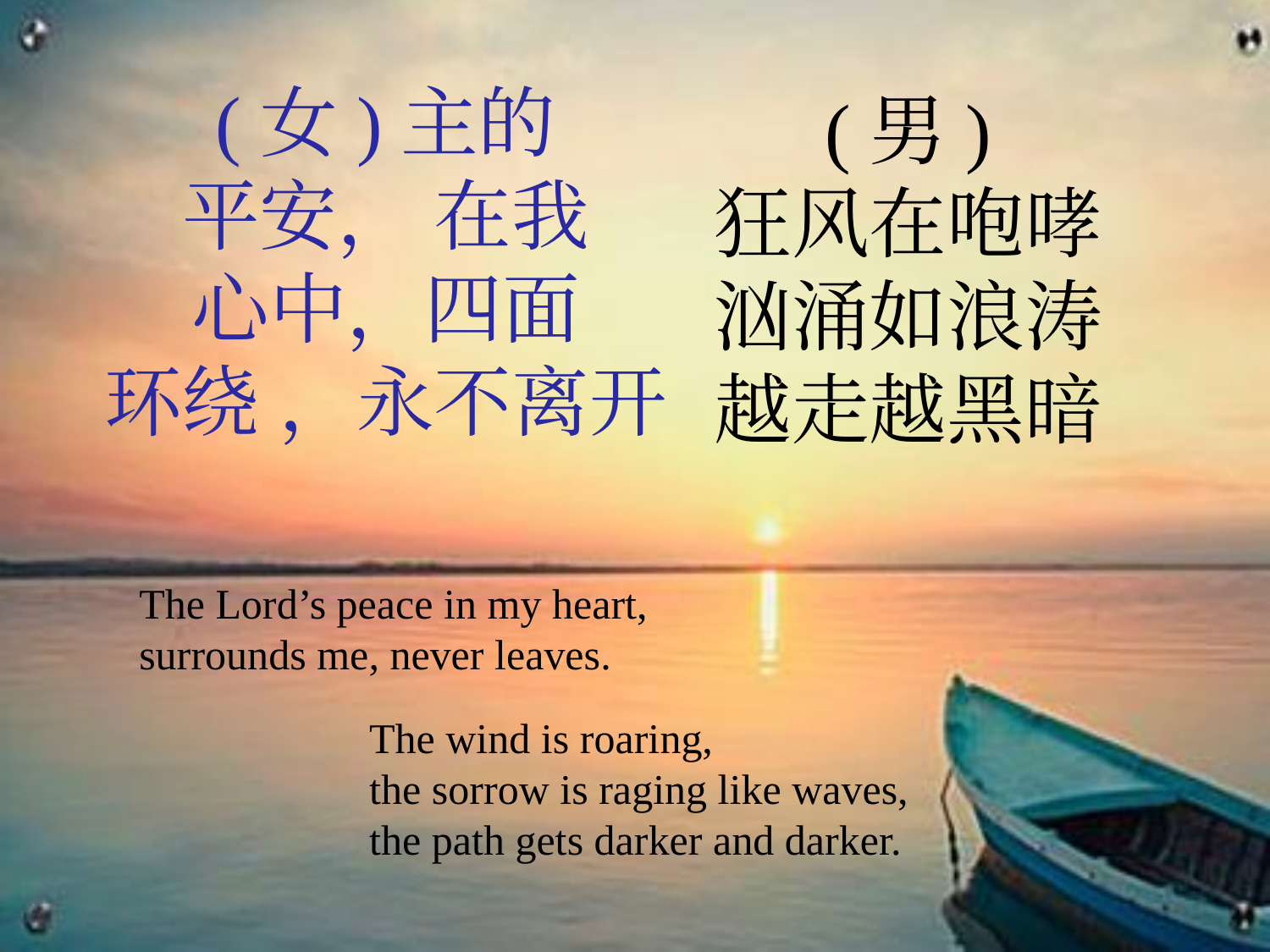

(女)主的
平安， 在我
心中，四面
环绕 ，永不离开
(男)
狂风在咆哮
汹涌如浪涛
越走越黑暗
The Lord’s peace in my heart,
surrounds me, never leaves.
The wind is roaring,
the sorrow is raging like waves,
the path gets darker and darker.